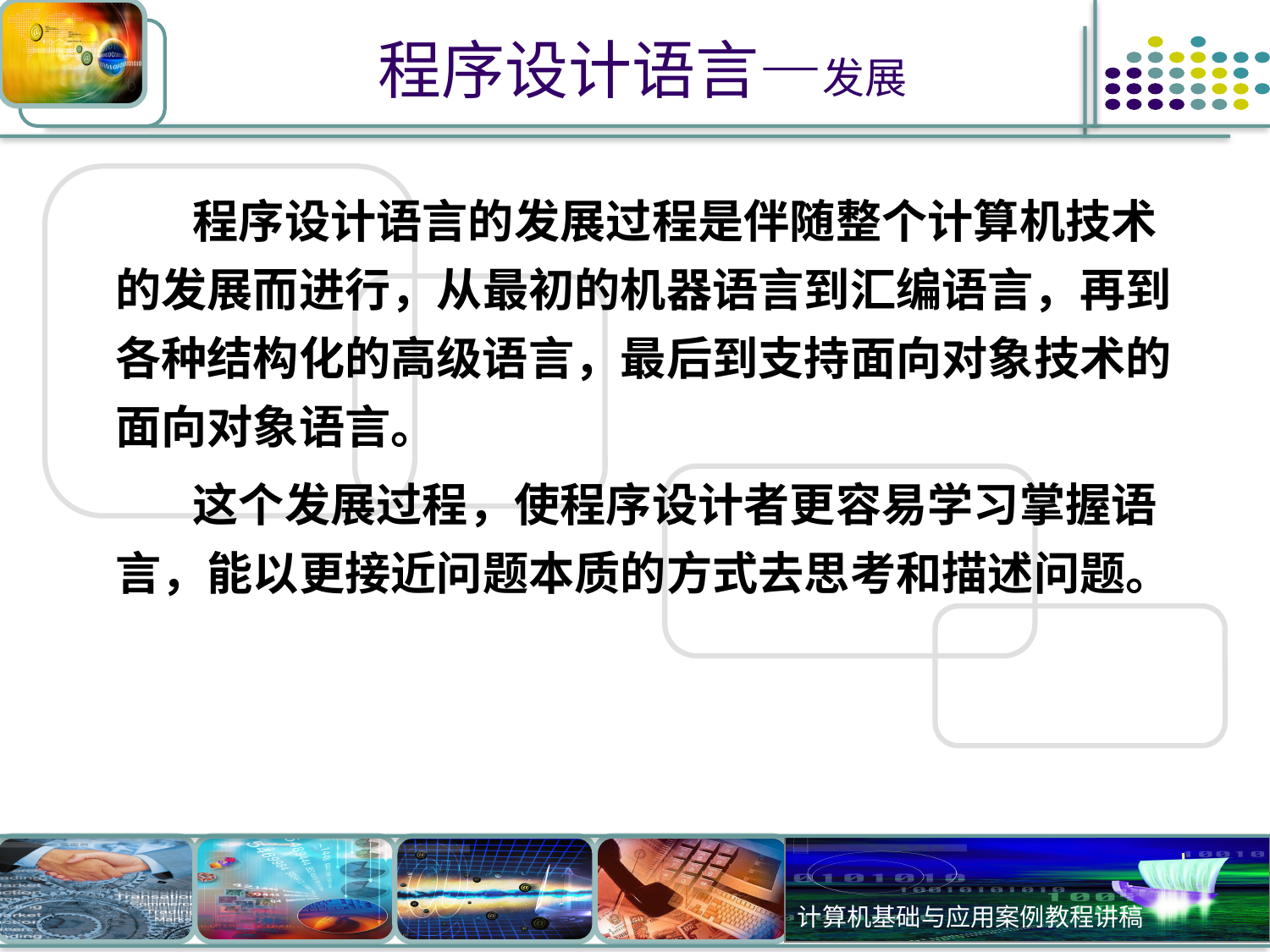

# 程序设计语言—发展
           程序设计语言的发展过程是伴随整个计算机技术的发展而进行，从最初的机器语言到汇编语言，再到各种结构化的高级语言，最后到支持面向对象技术的面向对象语言。
           这个发展过程，使程序设计者更容易学习掌握语言，能以更接近问题本质的方式去思考和描述问题。